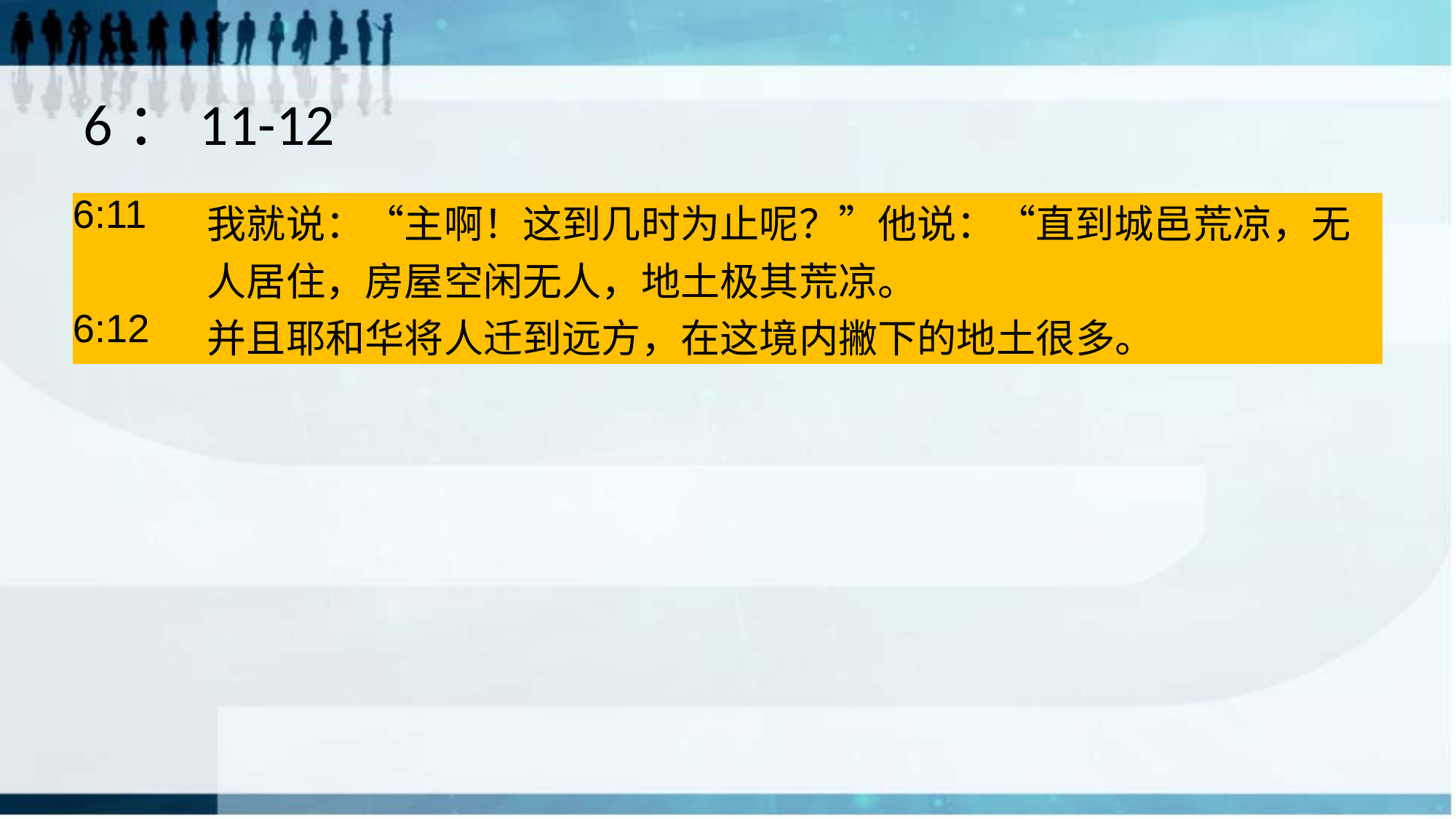

# 6：11-12
| 6:11 | 我就说：“主啊！这到几时为止呢？”他说：“直到城邑荒凉，无人居住，房屋空闲无人，地土极其荒凉。 |
| --- | --- |
| 6:12 | 并且耶和华将人迁到远方，在这境内撇下的地土很多。 |